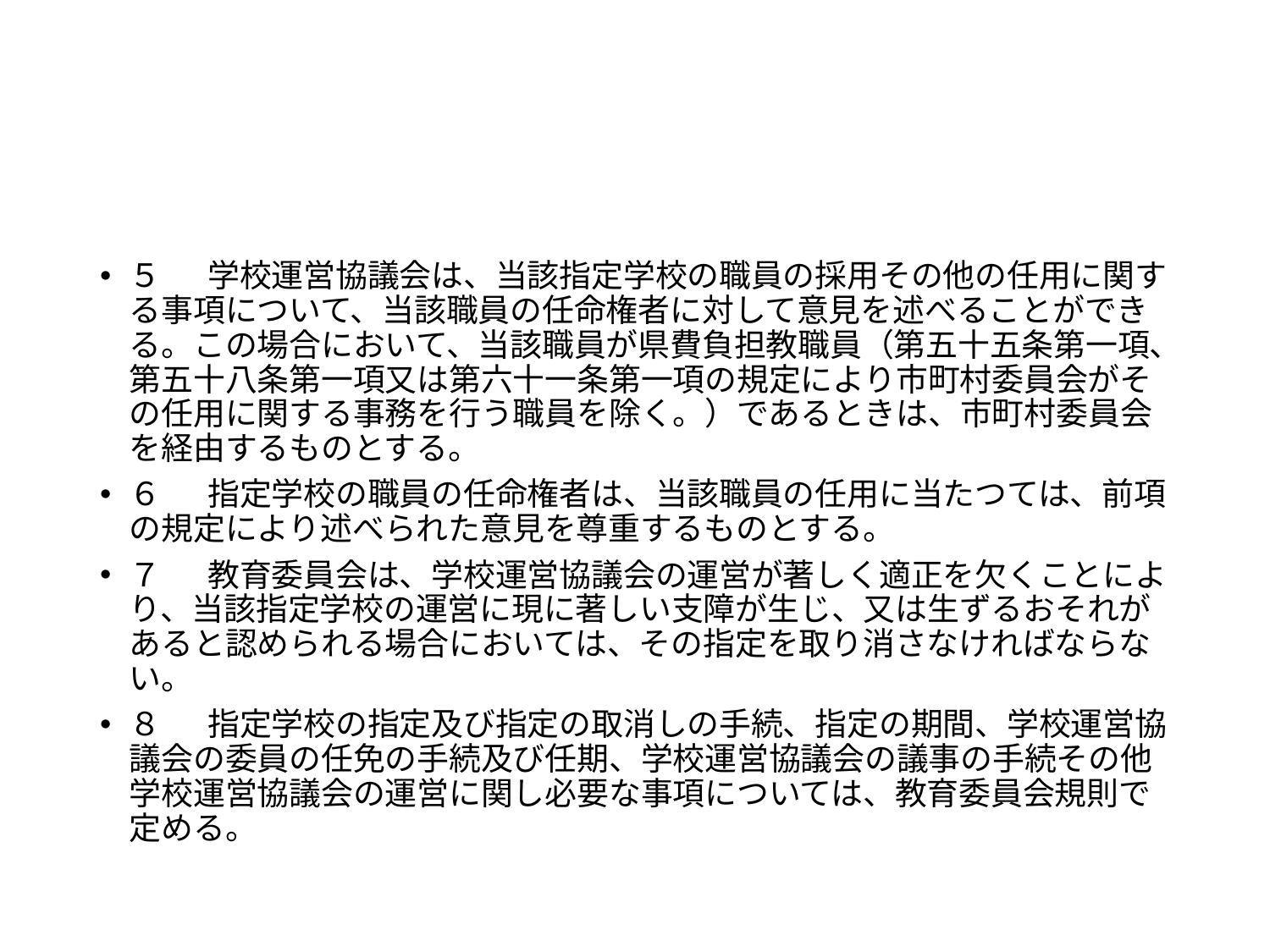

#
５  　学校運営協議会は、当該指定学校の職員の採用その他の任用に関する事項について、当該職員の任命権者に対して意見を述べることができる。この場合において、当該職員が県費負担教職員（第五十五条第一項、第五十八条第一項又は第六十一条第一項の規定により市町村委員会がその任用に関する事務を行う職員を除く。）であるときは、市町村委員会を経由するものとする。
６  　指定学校の職員の任命権者は、当該職員の任用に当たつては、前項の規定により述べられた意見を尊重するものとする。
７  　教育委員会は、学校運営協議会の運営が著しく適正を欠くことにより、当該指定学校の運営に現に著しい支障が生じ、又は生ずるおそれがあると認められる場合においては、その指定を取り消さなければならない。
８  　指定学校の指定及び指定の取消しの手続、指定の期間、学校運営協議会の委員の任免の手続及び任期、学校運営協議会の議事の手続その他学校運営協議会の運営に関し必要な事項については、教育委員会規則で定める。